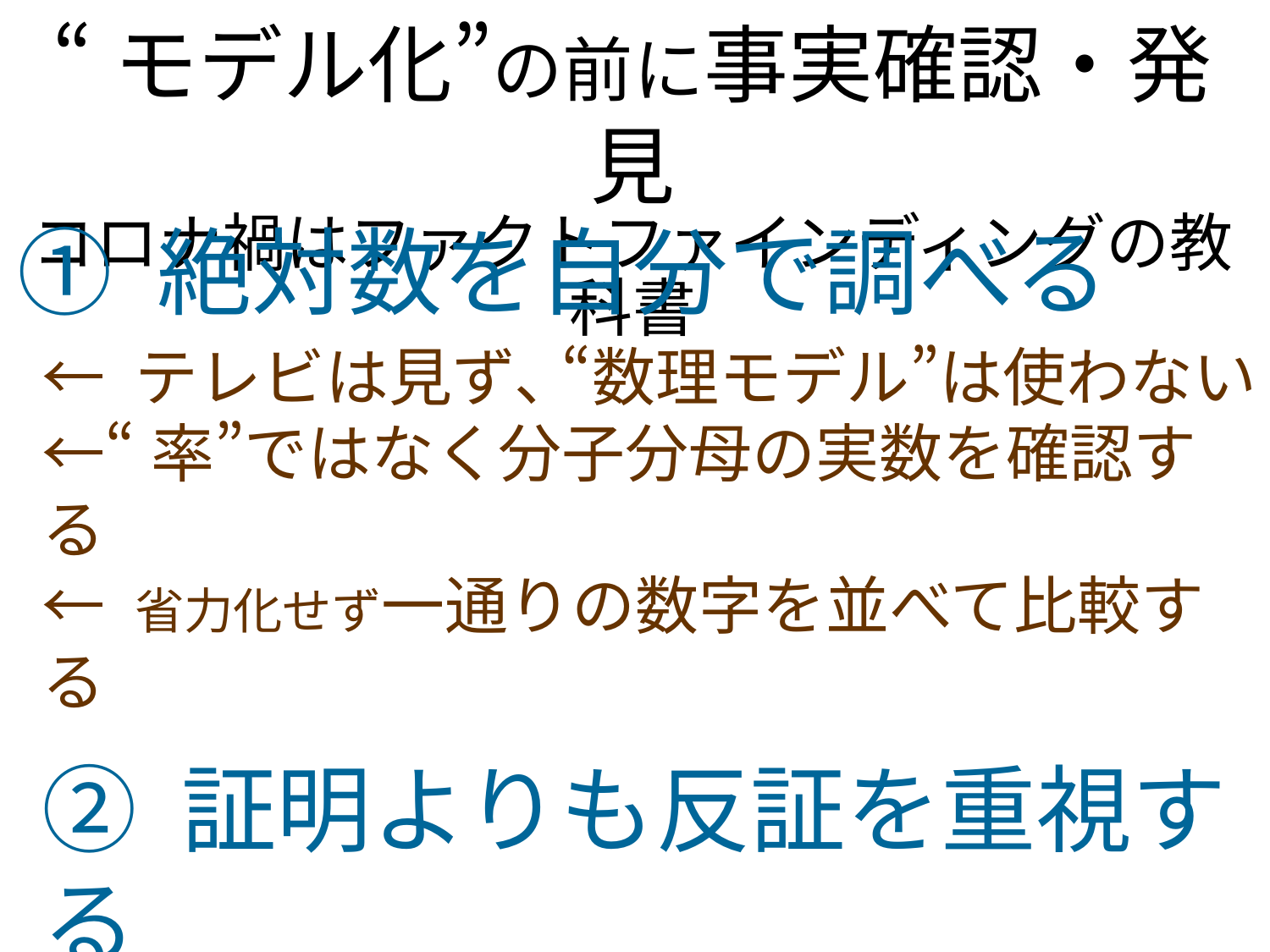

“モデル化”の前に事実確認・発見
コロナ禍はファクトファインディングの教科書
① 絶対数を自分で調べる
← テレビは見ず､ “数理モデル”は使わない
←“率”ではなく分子分母の実数を確認する
← 省力化せず一通りの数字を並べて比較する
② 証明よりも反証を重視する
← 専門家は、事実をじっくり証明するのが仕事
← だが事実発見＆対処には、反証のある話を発見して、排除していくことの方が重要